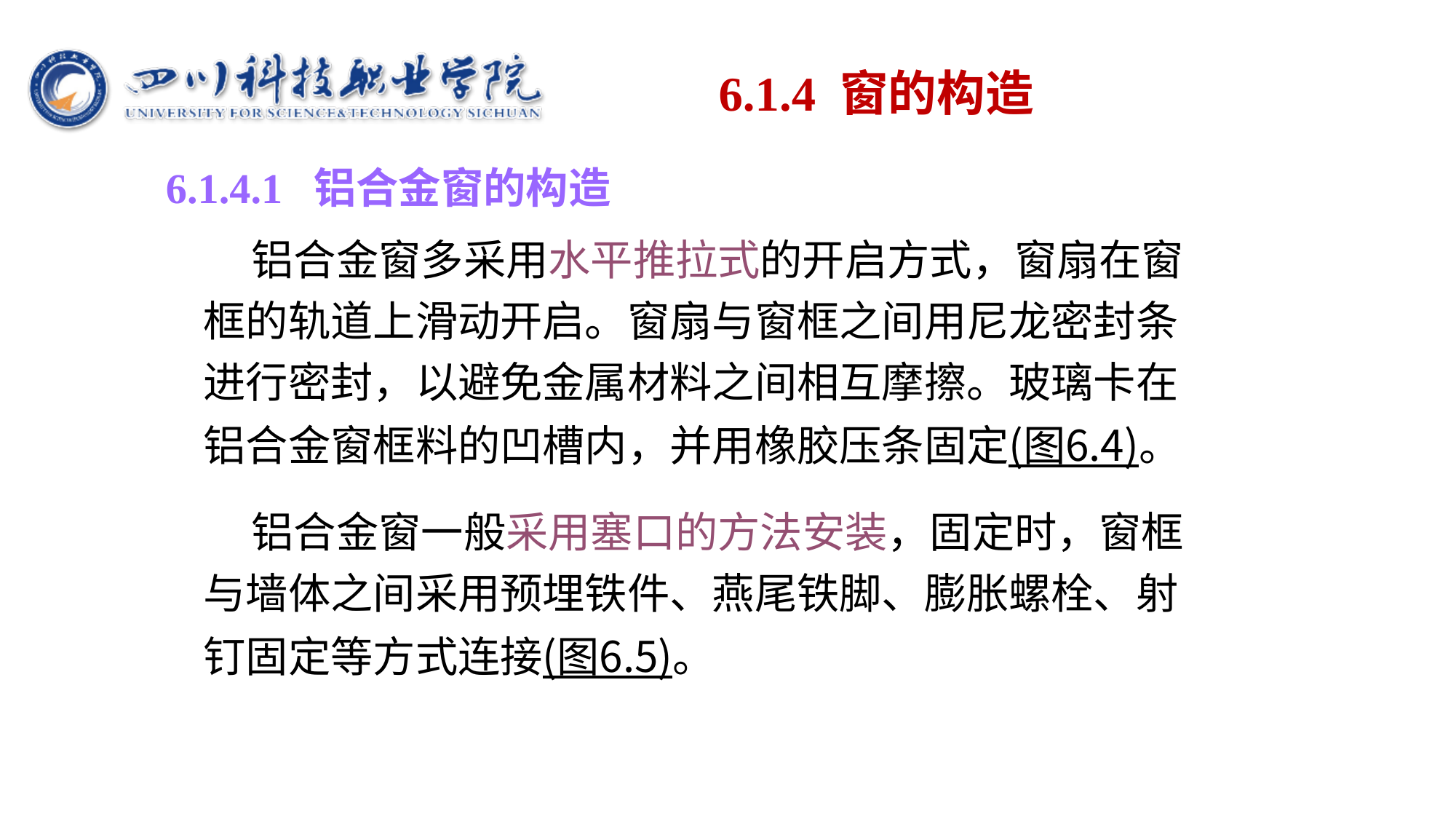

# 6.1.4 窗的构造
6.1.4.1  铝合金窗的构造
    铝合金窗多采用水平推拉式的开启方式，窗扇在窗框的轨道上滑动开启。窗扇与窗框之间用尼龙密封条进行密封，以避免金属材料之间相互摩擦。玻璃卡在铝合金窗框料的凹槽内，并用橡胶压条固定(图6.4)。
    铝合金窗一般采用塞口的方法安装，固定时，窗框与墙体之间采用预埋铁件、燕尾铁脚、膨胀螺栓、射钉固定等方式连接(图6.5)。